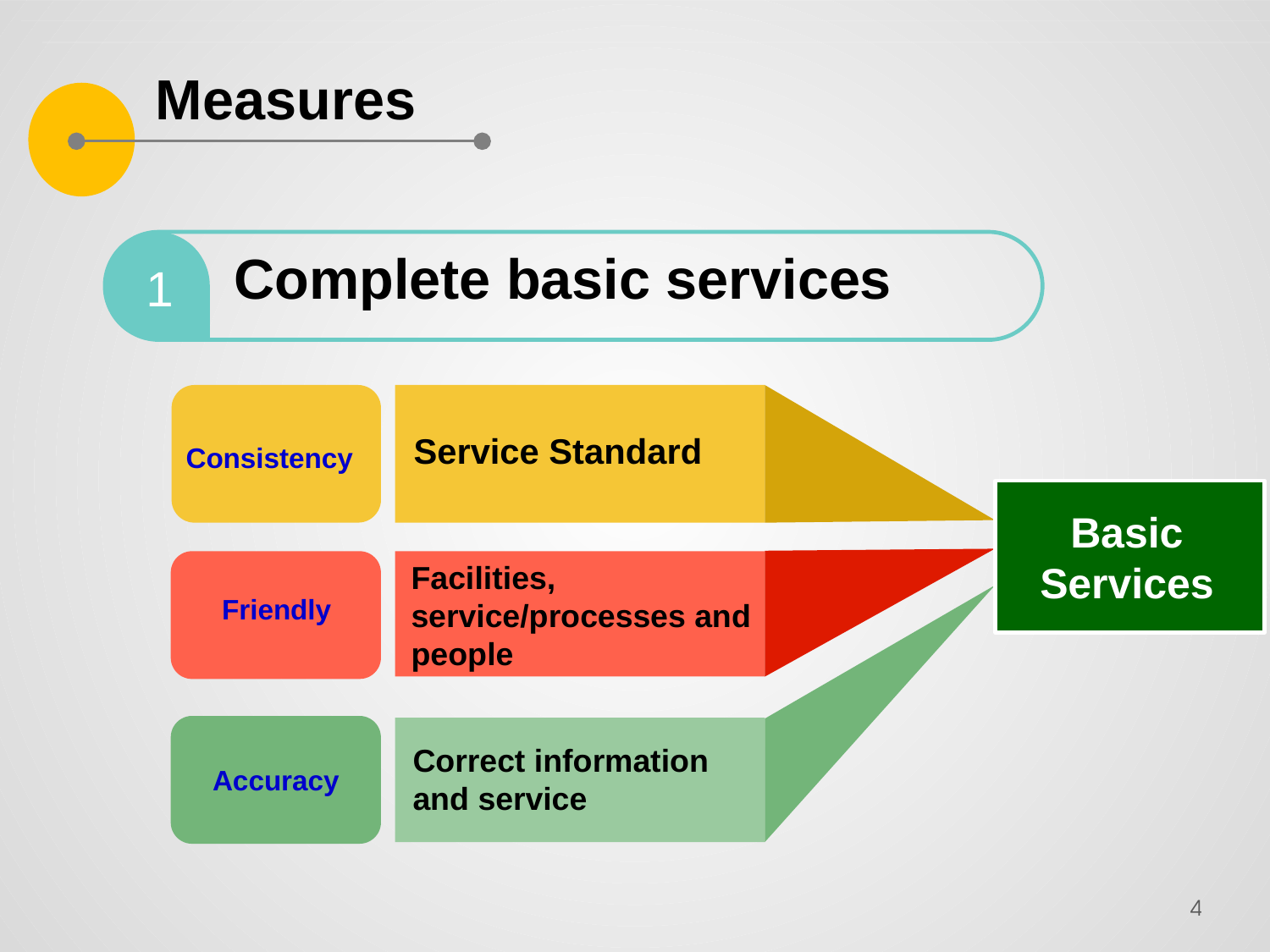

Measures

1
Complete basic services

Service Standard
Consistency

Facilities, service/processes and people
Friendly

Correct information and service
Accuracy

Basic Services

4
指服務是齊一的、標準化的，不因服務人

指服務是齊一的、標準化的，不因服務人

員、地點或時間的不同而有所差異
指服務是齊一的、標準化的，不因服務人

員、地點或時間的不同而有所差異
員、地點或時間的不同而有所差異